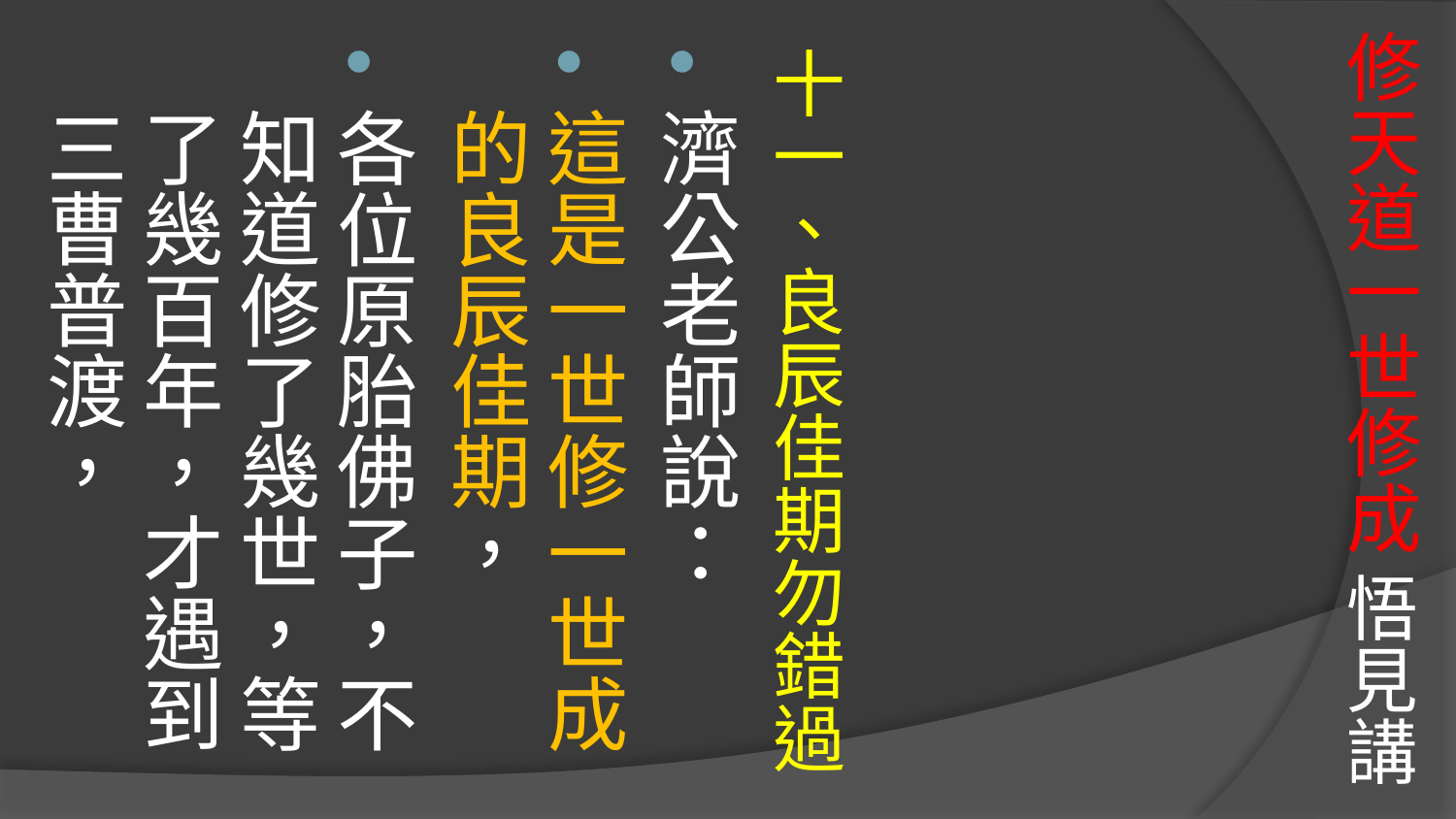

# 修天道一世修成 悟見講
十一、良辰佳期勿錯過
濟公老師說：
這是一世修一世成的良辰佳期，
各位原胎佛子，不知道修了幾世，等了幾百年，才遇到三曹普渡，